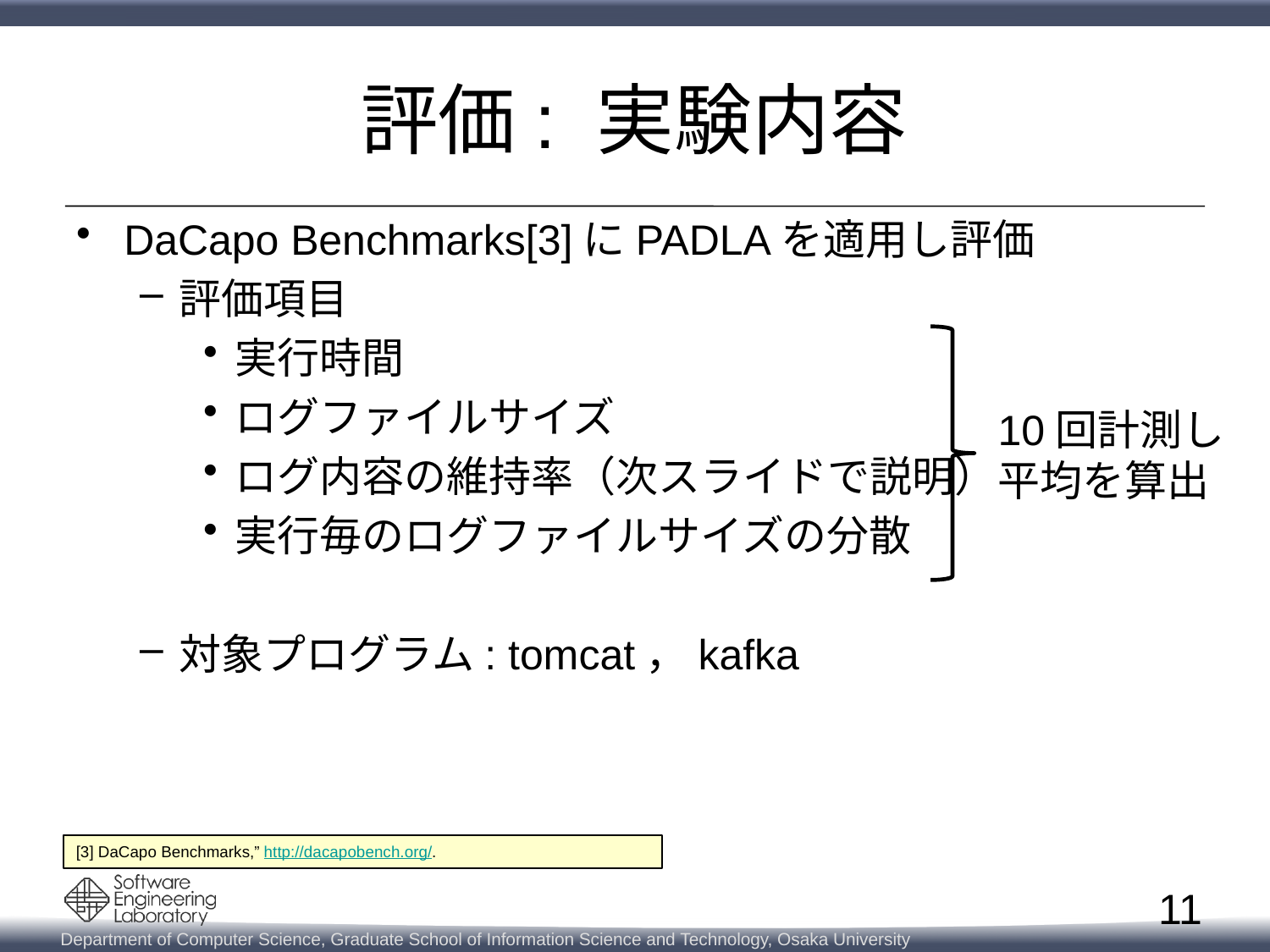

# 評価: 実験内容
DaCapo Benchmarks[3]にPADLAを適用し評価
評価項目
実行時間
ログファイルサイズ
ログ内容の維持率（次スライドで説明）
実行毎のログファイルサイズの分散

対象プログラム: tomcat，kafka

10回計測し
平均を算出
[3] DaCapo Benchmarks,” http://dacapobench.org/.
11